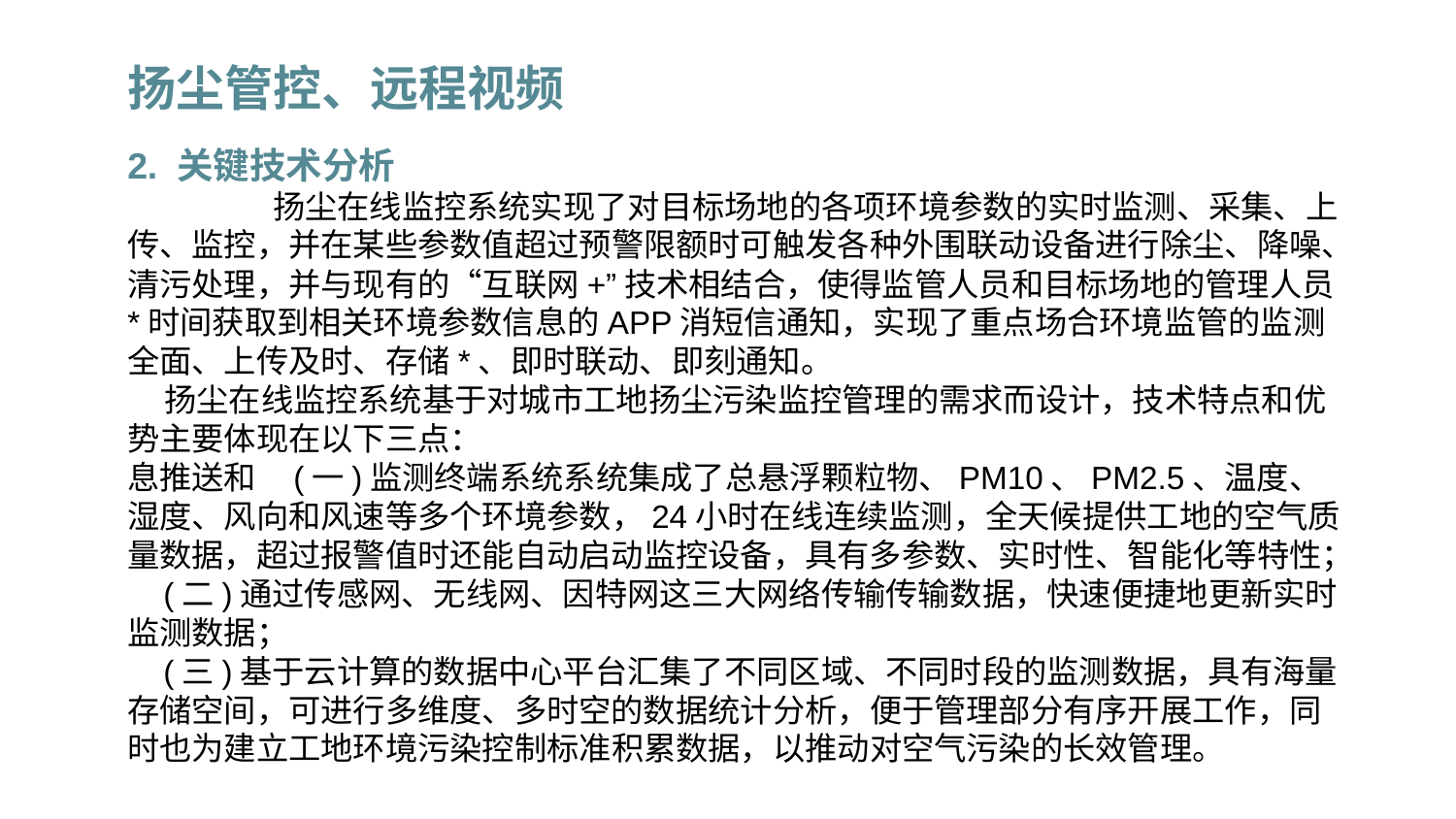

扬尘管控、远程视频
2. 关键技术分析
	扬尘在线监控系统实现了对目标场地的各项环境参数的实时监测、采集、上传、监控，并在某些参数值超过预警限额时可触发各种外围联动设备进行除尘、降噪、清污处理，并与现有的“互联网+”技术相结合，使得监管人员和目标场地的管理人员*时间获取到相关环境参数信息的APP消短信通知，实现了重点场合环境监管的监测全面、上传及时、存储*、即时联动、即刻通知。
    扬尘在线监控系统基于对城市工地扬尘污染监控管理的需求而设计，技术特点和优势主要体现在以下三点：
息推送和    (一)监测终端系统系统集成了总悬浮颗粒物、PM10、PM2.5、温度、湿度、风向和风速等多个环境参数，24小时在线连续监测，全天候提供工地的空气质量数据，超过报警值时还能自动启动监控设备，具有多参数、实时性、智能化等特性；
    (二)通过传感网、无线网、因特网这三大网络传输传输数据，快速便捷地更新实时监测数据；
    (三)基于云计算的数据中心平台汇集了不同区域、不同时段的监测数据，具有海量存储空间，可进行多维度、多时空的数据统计分析，便于管理部分有序开展工作，同时也为建立工地环境污染控制标准积累数据，以推动对空气污染的长效管理。